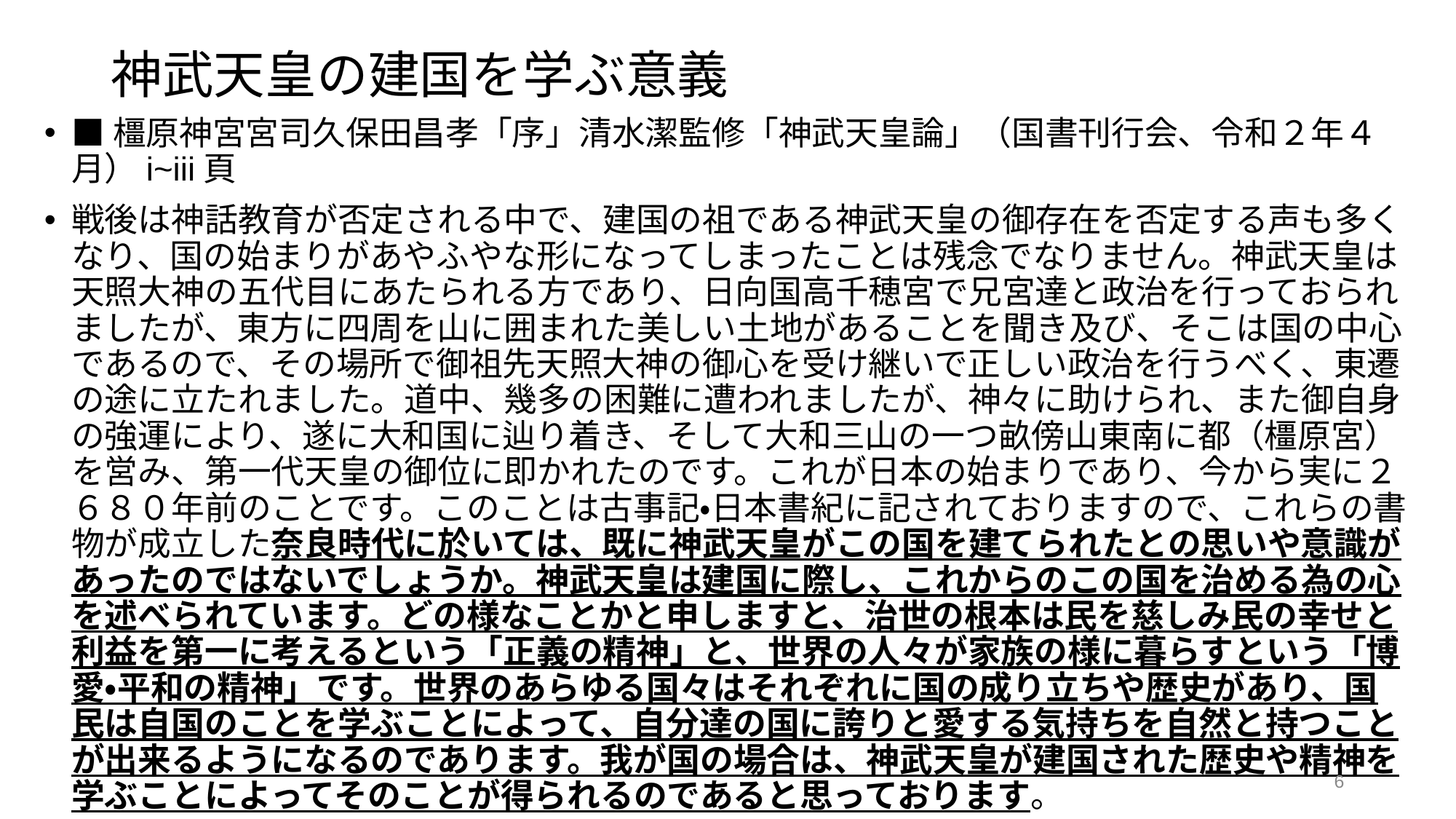

# 神武天皇の建国を学ぶ意義
■橿原神宮宮司久保田昌孝「序」清水潔監修「神武天皇論」（国書刊行会、令和２年４月）i~iii頁
戦後は神話教育が否定される中で、建国の祖である神武天皇の御存在を否定する声も多くなり、国の始まりがあやふやな形になってしまったことは残念でなりません。神武天皇は天照大神の五代目にあたられる方であり、日向国高千穂宮で兄宮達と政治を行っておられましたが、東方に四周を山に囲まれた美しい土地があることを聞き及び、そこは国の中心であるので、その場所で御祖先天照大神の御心を受け継いで正しい政治を行うべく、東遷の途に立たれました。道中、幾多の困難に遭われましたが、神々に助けられ、また御自身の強運により、遂に大和国に辿り着き、そして大和三山の一つ畝傍山東南に都（橿原宮）を営み、第一代天皇の御位に即かれたのです。これが日本の始まりであり、今から実に２６８０年前のことです。このことは古事記・日本書紀に記されておりますので、これらの書物が成立した奈良時代に於いては、既に神武天皇がこの国を建てられたとの思いや意識があったのではないでしょうか。神武天皇は建国に際し、これからのこの国を治める為の心を述べられています。どの様なことかと申しますと、治世の根本は民を慈しみ民の幸せと利益を第一に考えるという「正義の精神」と、世界の人々が家族の様に暮らすという「博愛・平和の精神」です。世界のあらゆる国々はそれぞれに国の成り立ちや歴史があり、国民は自国のことを学ぶことによって、自分達の国に誇りと愛する気持ちを自然と持つことが出来るようになるのであります。我が国の場合は、神武天皇が建国された歴史や精神を学ぶことによってそのことが得られるのであると思っております。

6